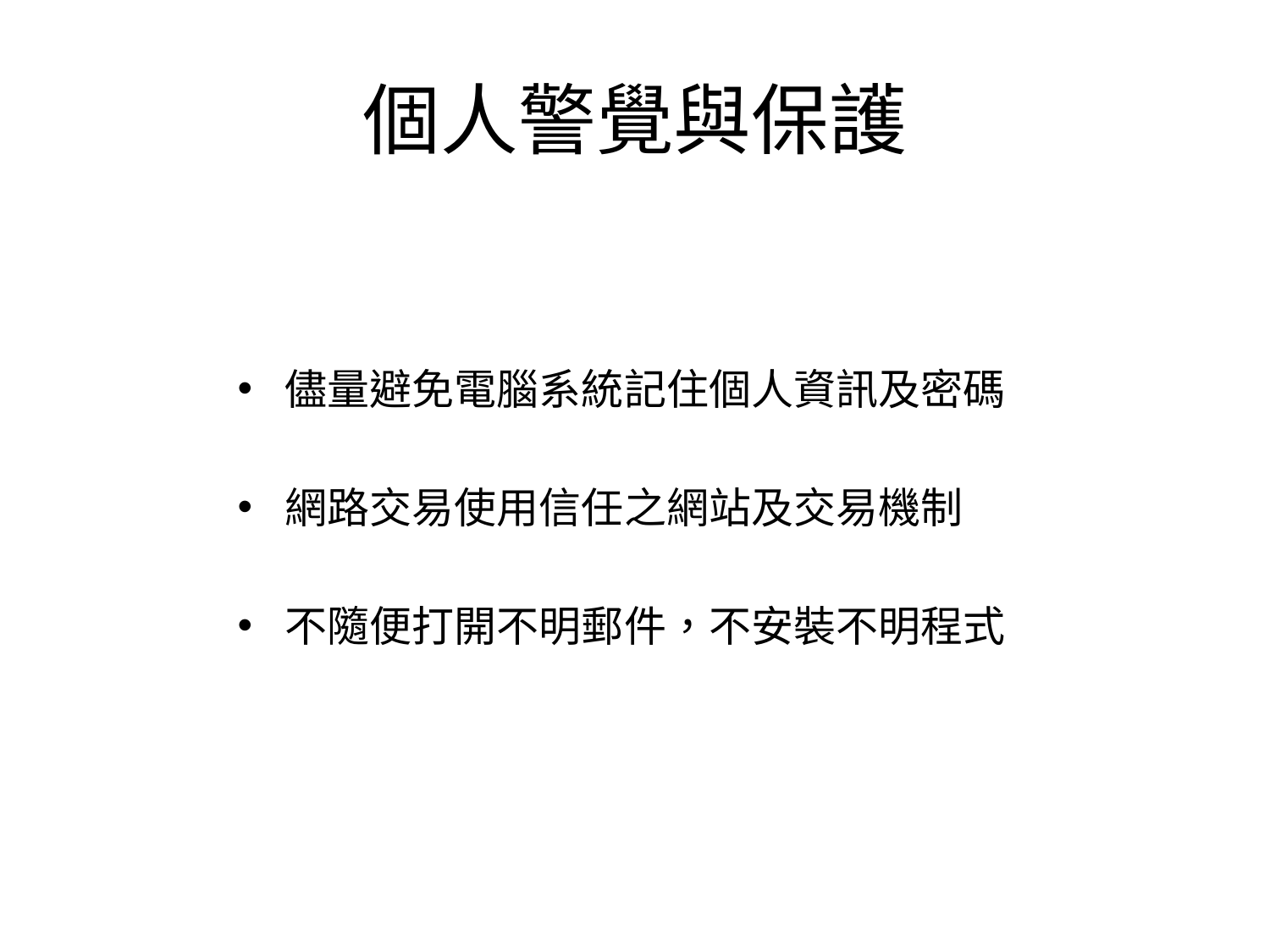

# 個人警覺與保護
儘量避免電腦系統記住個人資訊及密碼

網路交易使用信任之網站及交易機制

不隨便打開不明郵件，不安裝不明程式